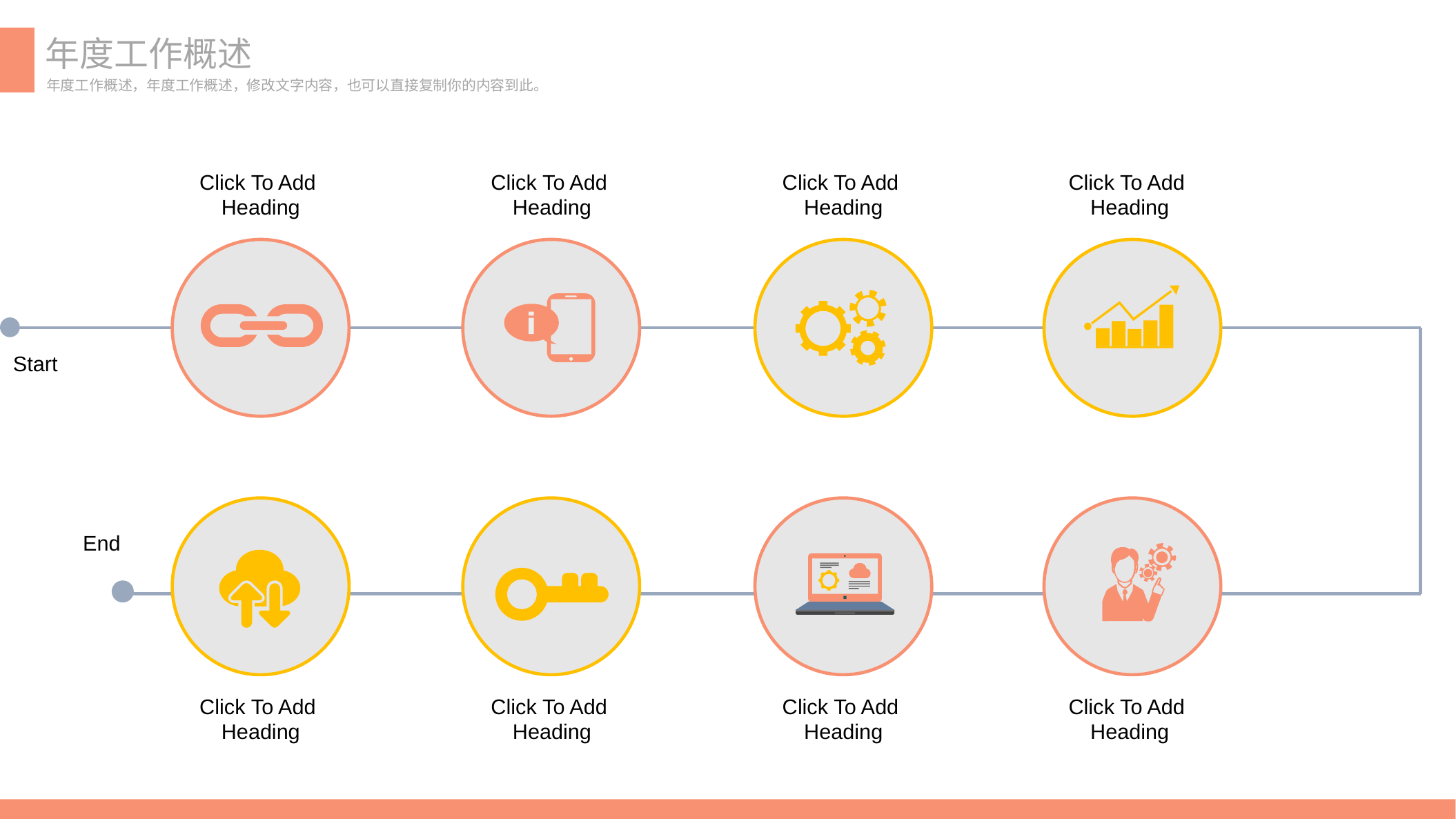

年度工作概述
年度工作概述，年度工作概述，修改文字内容，也可以直接复制你的内容到此。
Click To Add
Heading
Click To Add
Heading
Click To Add
Heading
Click To Add
Heading

Start

End

Click To Add
Heading
Click To Add
Heading
Click To Add
Heading
Click To Add
Heading